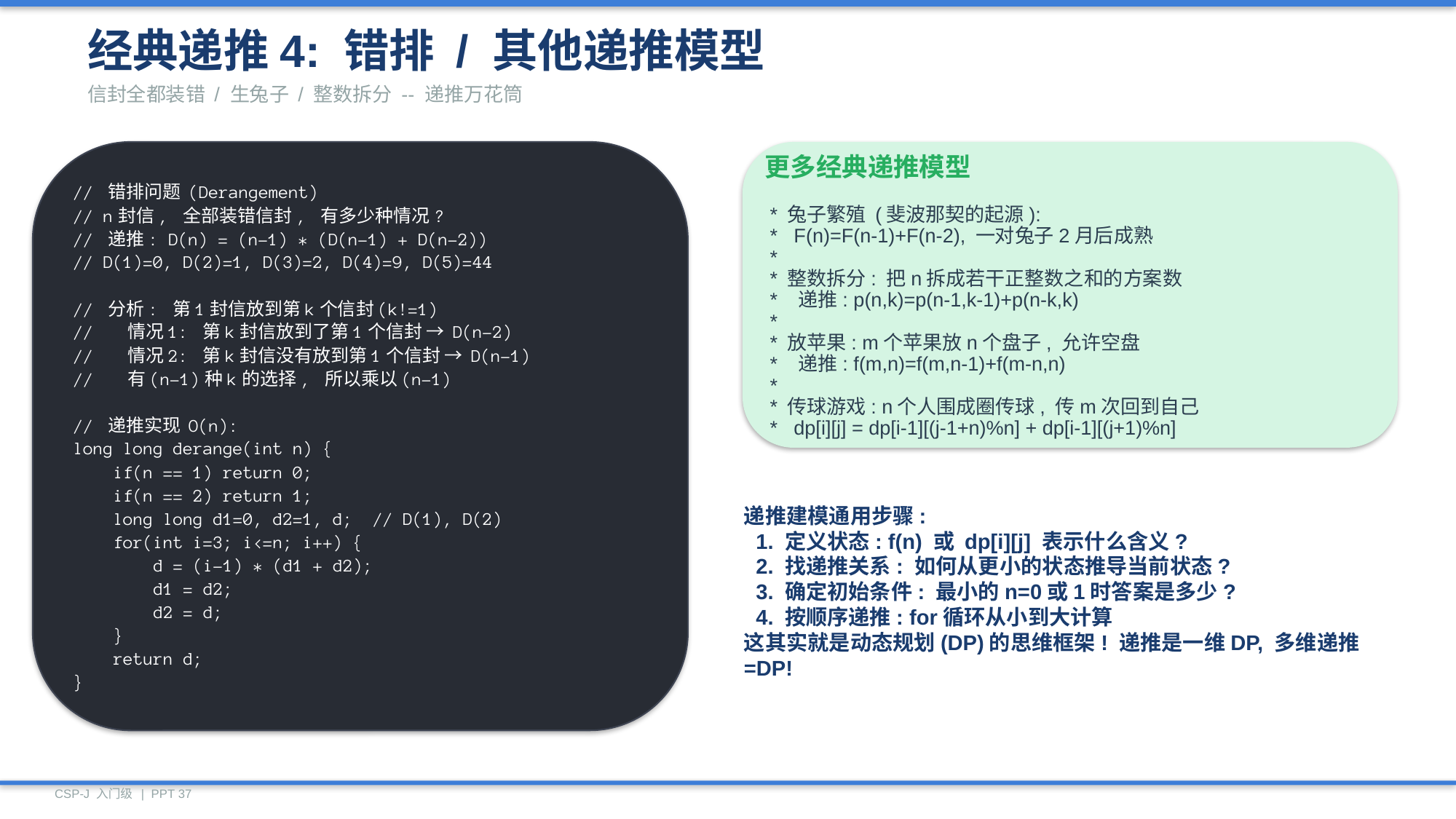

经典递推4: 错排 / 其他递推模型
信封全都装错 / 生兔子 / 整数拆分 -- 递推万花筒
// 错排问题 (Derangement)
// n封信, 全部装错信封, 有多少种情况?
// 递推: D(n) = (n-1) * (D(n-1) + D(n-2))
// D(1)=0, D(2)=1, D(3)=2, D(4)=9, D(5)=44

// 分析: 第1封信放到第k个信封(k!=1)
//   情况1: 第k封信放到了第1个信封 → D(n-2)
//   情况2: 第k封信没有放到第1个信封 → D(n-1)
//   有(n-1)种k的选择, 所以乘以(n-1)

// 递推实现 O(n):
long long derange(int n) {
    if(n == 1) return 0;
    if(n == 2) return 1;
    long long d1=0, d2=1, d;  // D(1), D(2)
    for(int i=3; i<=n; i++) {
        d = (i-1) * (d1 + d2);
        d1 = d2;
        d2 = d;
    }
    return d;
}

更多经典递推模型
* 兔子繁殖 (斐波那契的起源):
*   F(n)=F(n-1)+F(n-2), 一对兔子2月后成熟
*
* 整数拆分: 把n拆成若干正整数之和的方案数
*   递推: p(n,k)=p(n-1,k-1)+p(n-k,k)
*
* 放苹果: m个苹果放n个盘子, 允许空盘
*   递推: f(m,n)=f(m,n-1)+f(m-n,n)
*
* 传球游戏: n个人围成圈传球, 传m次回到自己
*   dp[i][j] = dp[i-1][(j-1+n)%n] + dp[i-1][(j+1)%n]
递推建模通用步骤:
  1. 定义状态: f(n) 或 dp[i][j] 表示什么含义?
  2. 找递推关系: 如何从更小的状态推导当前状态?
  3. 确定初始条件: 最小的n=0或1时答案是多少?
  4. 按顺序递推: for循环从小到大计算
这其实就是动态规划(DP)的思维框架! 递推是一维DP, 多维递推=DP!

CSP-J 入门级  |  PPT 37